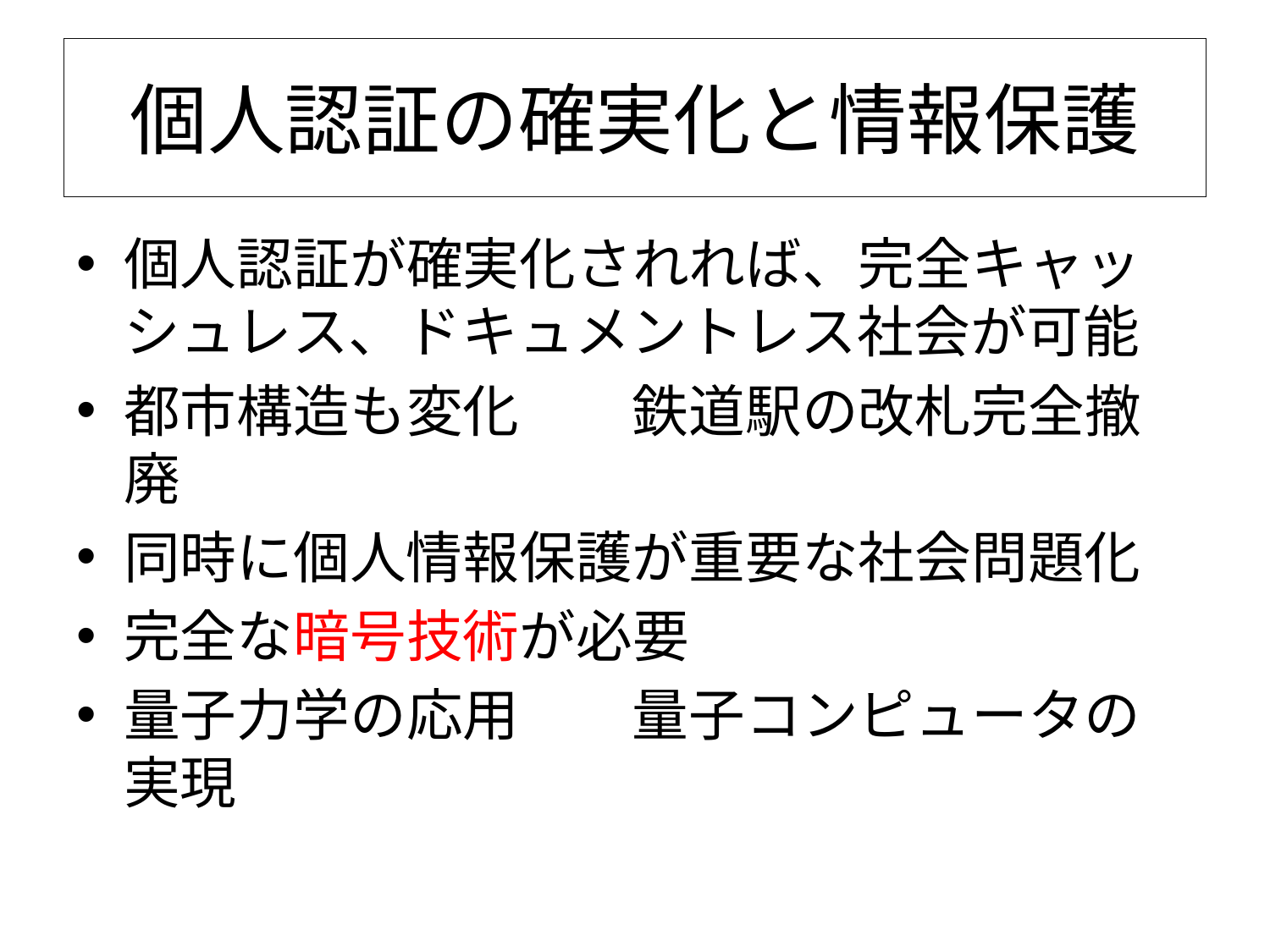

# 個人認証の確実化と情報保護
個人認証が確実化されれば、完全キャッシュレス、ドキュメントレス社会が可能
都市構造も変化　　鉄道駅の改札完全撤廃
同時に個人情報保護が重要な社会問題化
完全な暗号技術が必要
量子力学の応用　　量子コンピュータの実現